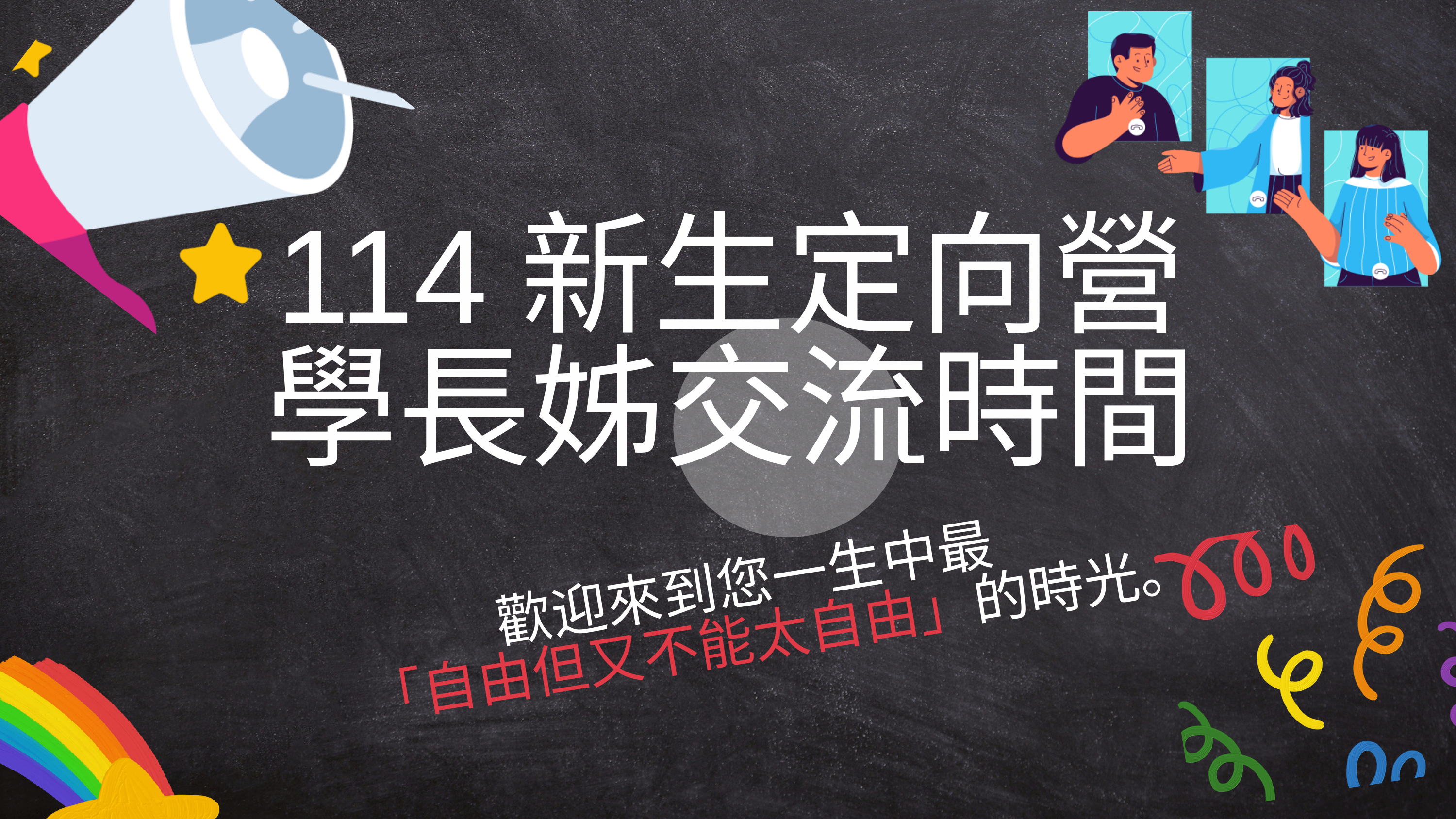

114新生定向營
學長姊交流時間

歡迎來到您一生中最
「自由但又不能太自由」的時光。